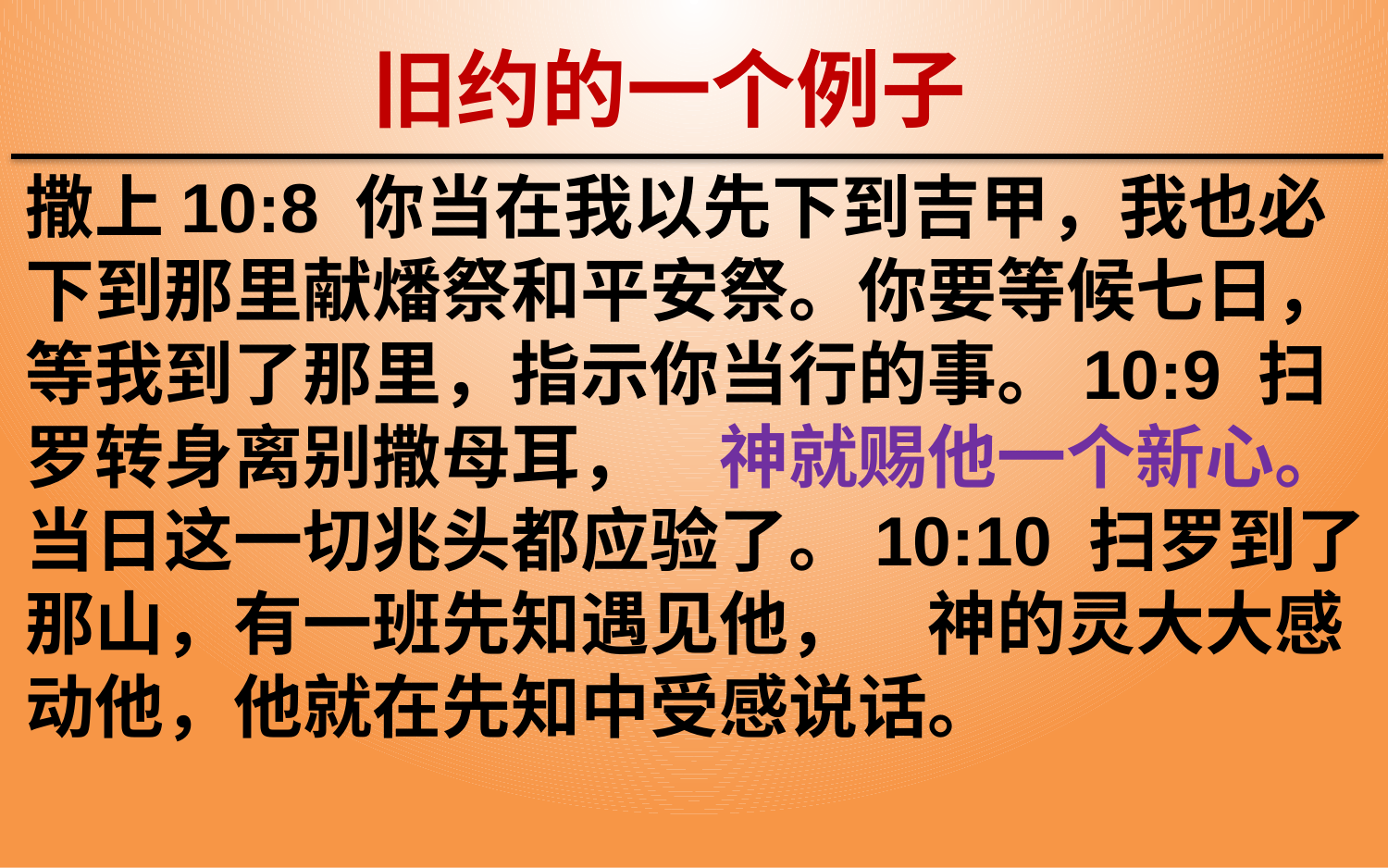

旧约的一个例子
撒上10:8 你当在我以先下到吉甲，我也必下到那里献燔祭和平安祭。你要等候七日，等我到了那里，指示你当行的事。10:9 扫罗转身离别撒母耳，　神就赐他一个新心。当日这一切兆头都应验了。10:10 扫罗到了那山，有一班先知遇见他，　神的灵大大感动他，他就在先知中受感说话。